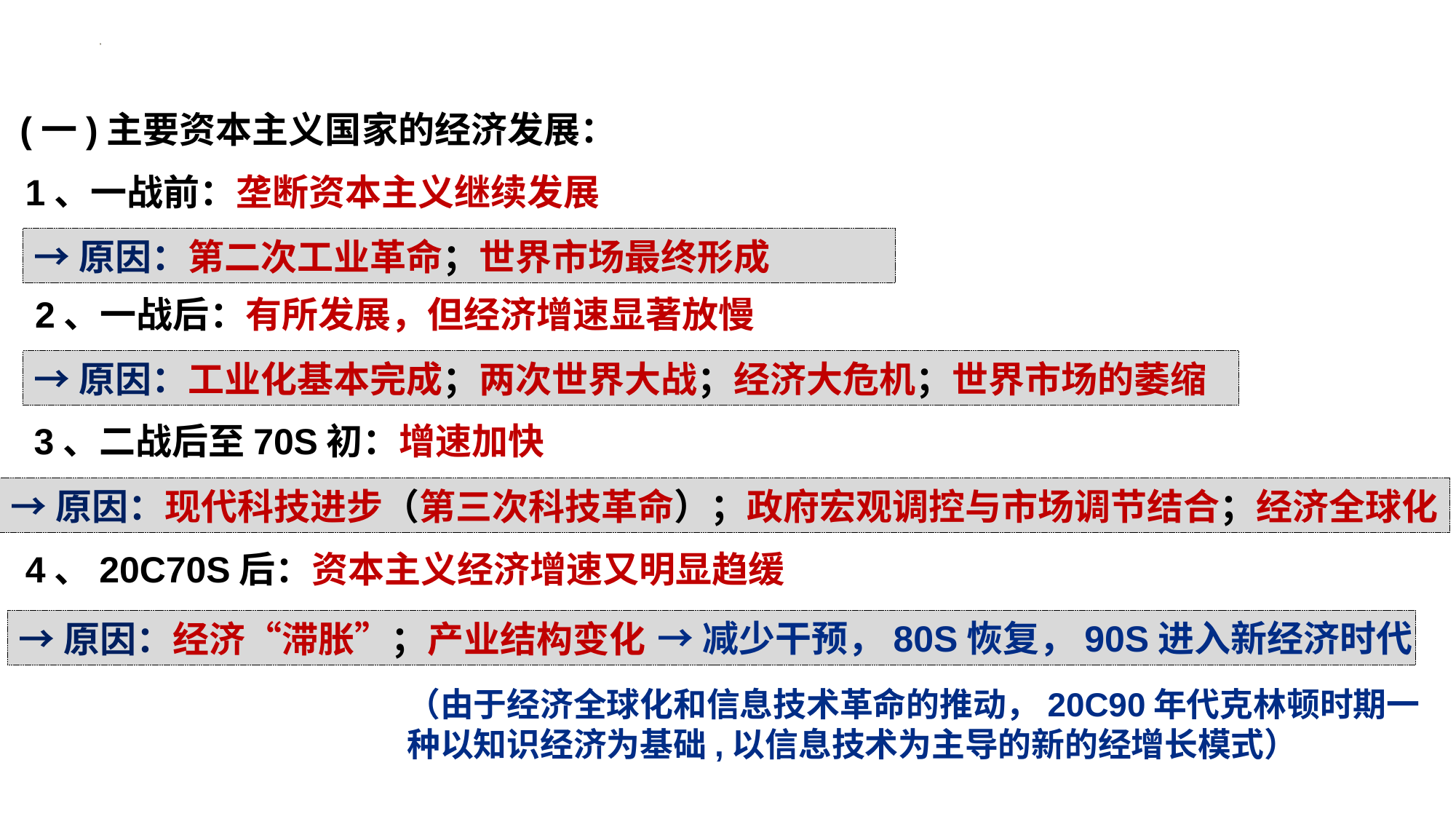

一、在曲折中发展的世界经济
(一)主要资本主义国家的经济发展：
1、一战前：垄断资本主义继续发展
→原因：第二次工业革命；世界市场最终形成
2、一战后：有所发展，但经济增速显著放慢
→原因：工业化基本完成；两次世界大战；经济大危机；世界市场的萎缩
3、二战后至70S初：增速加快
→原因：现代科技进步（第三次科技革命）；政府宏观调控与市场调节结合；经济全球化
4、20C70S后：资本主义经济增速又明显趋缓
→减少干预，80S恢复，90S进入新经济时代
→原因：经济“滞胀”；产业结构变化
（由于经济全球化和信息技术革命的推动，20C90年代克林顿时期一种以知识经济为基础,以信息技术为主导的新的经增长模式）